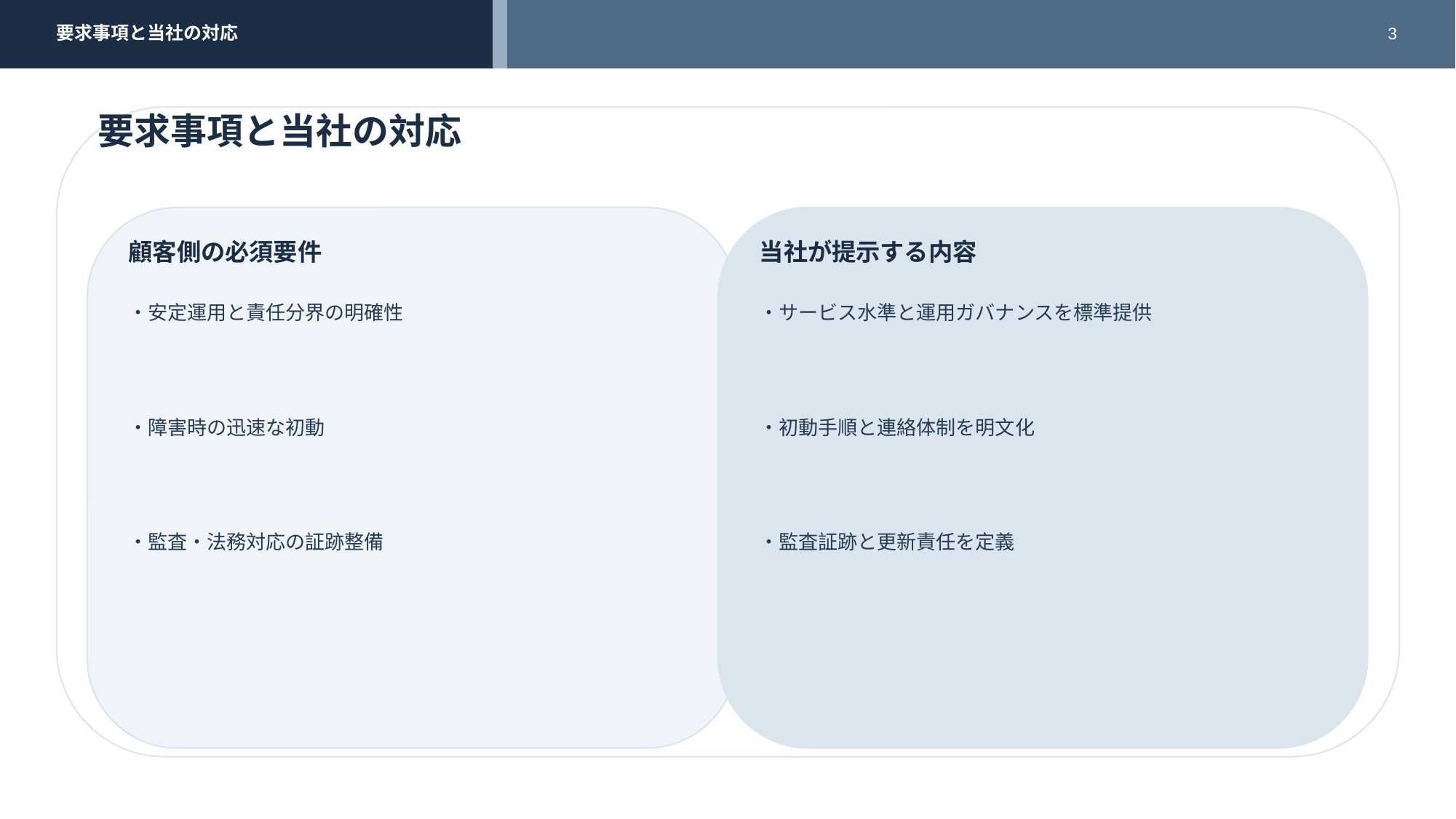

要求事項と当社の対応
3
要求事項と当社の対応

顧客側の必須要件
当社が提示する内容
・安定運用と責任分界の明確性
・サービス水準と運用ガバナンスを標準提供
・障害時の迅速な初動
・初動手順と連絡体制を明文化
・監査・法務対応の証跡整備
・監査証跡と更新責任を定義